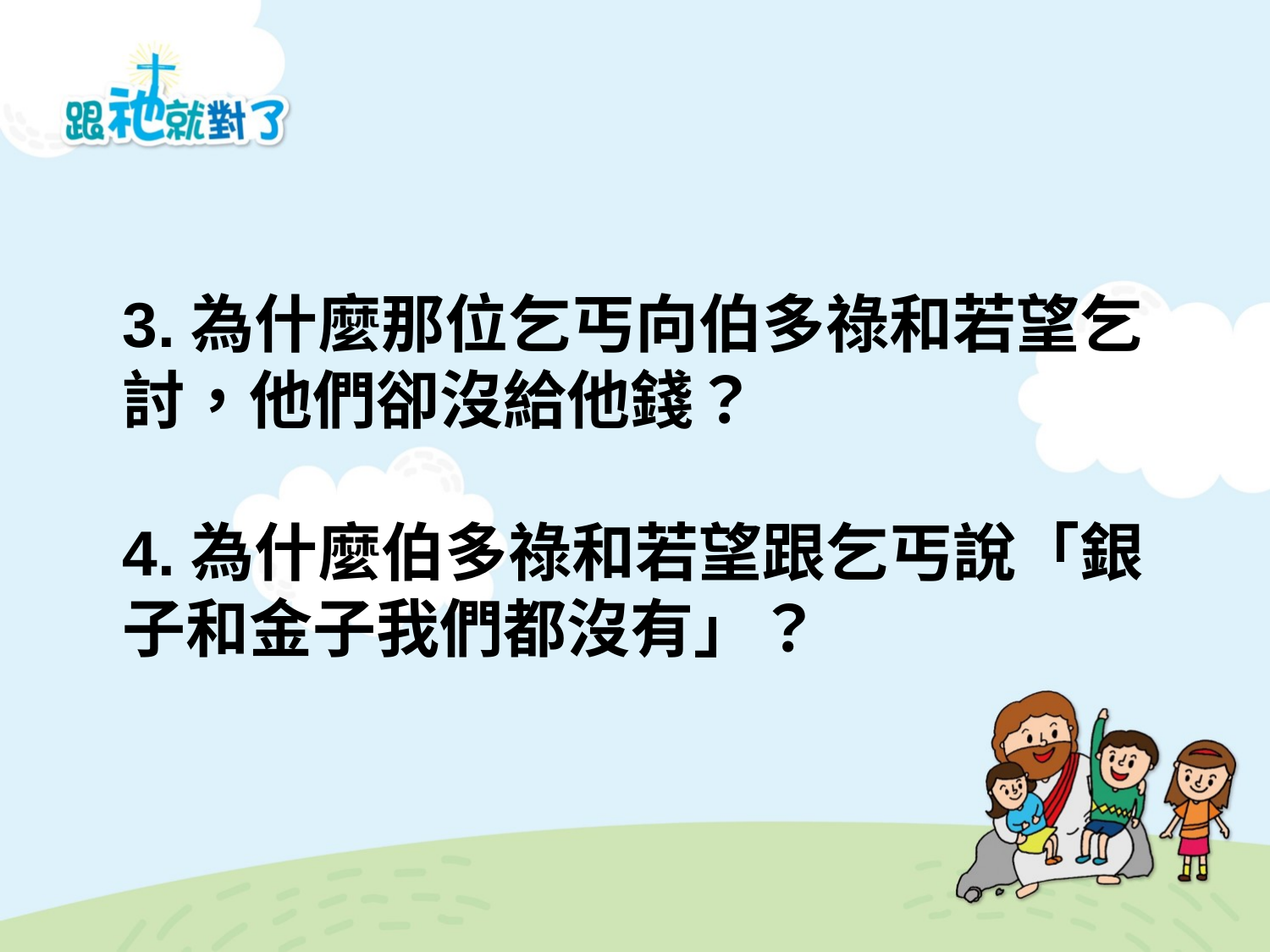

3.為什麼那位乞丐向伯多祿和若望乞討，他們卻沒給他錢？

4.為什麼伯多祿和若望跟乞丐說「銀子和金子我們都沒有」？